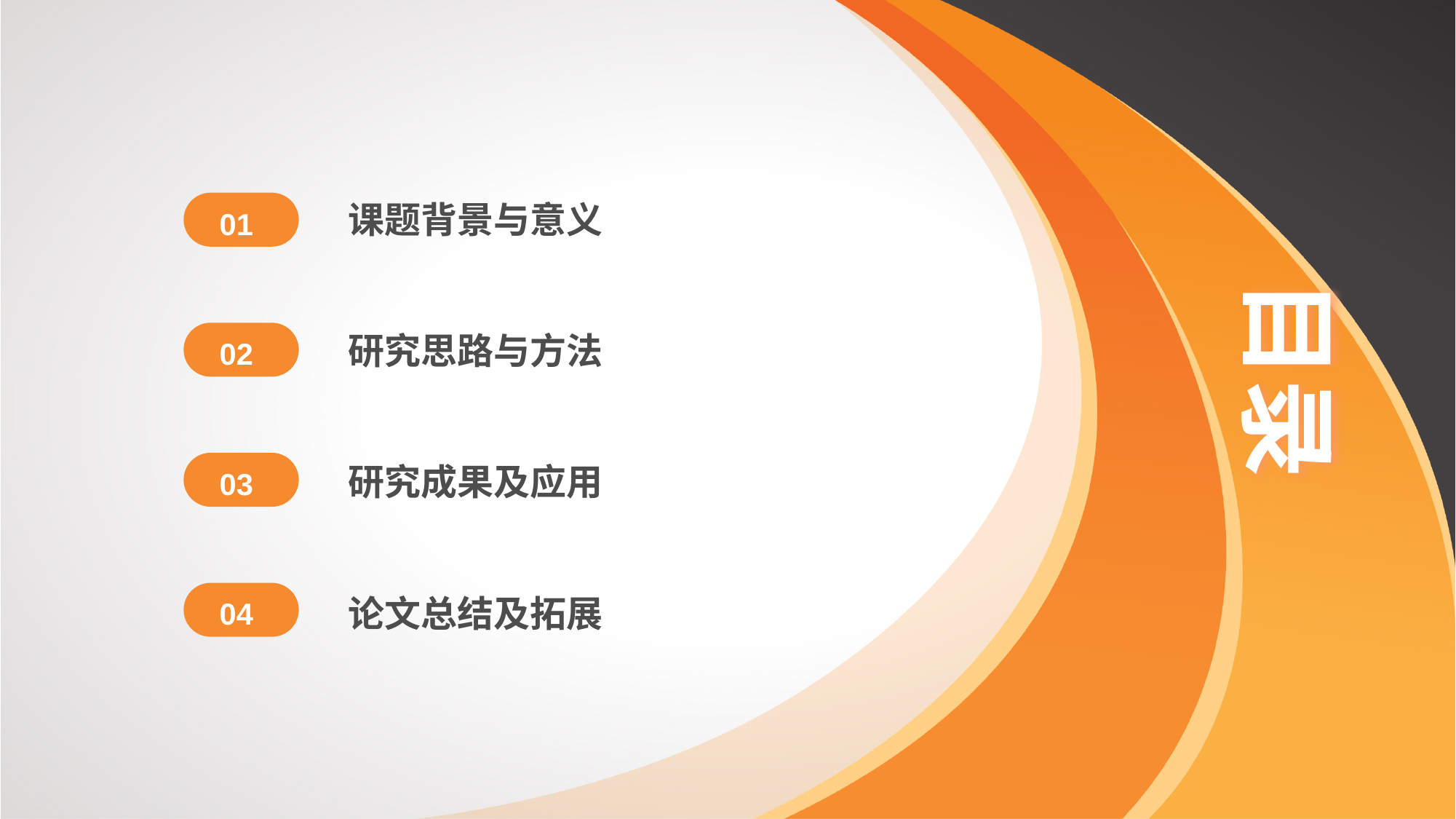

课题背景与意义
01

目录
研究思路与方法
02

研究成果及应用
03

论文总结及拓展
04